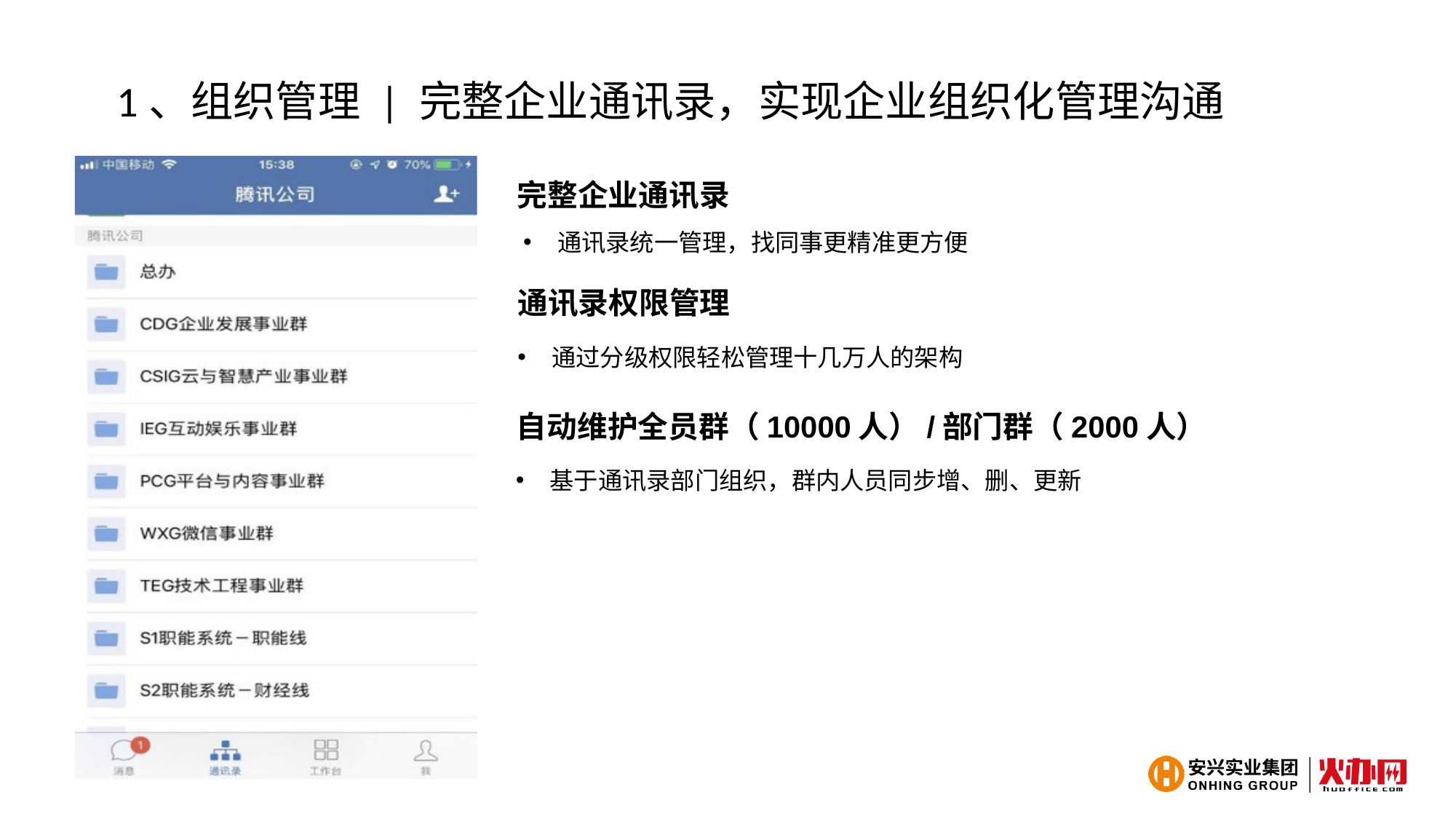

1、组织管理 | 完整企业通讯录，实现企业组织化管理沟通

完整企业通讯录
通讯录统一管理，找同事更精准更方便

通讯录权限管理
通过分级权限轻松管理十几万人的架构

自动维护全员群（10000人）/部门群（2000人）
基于通讯录部门组织，群内人员同步增、删、更新